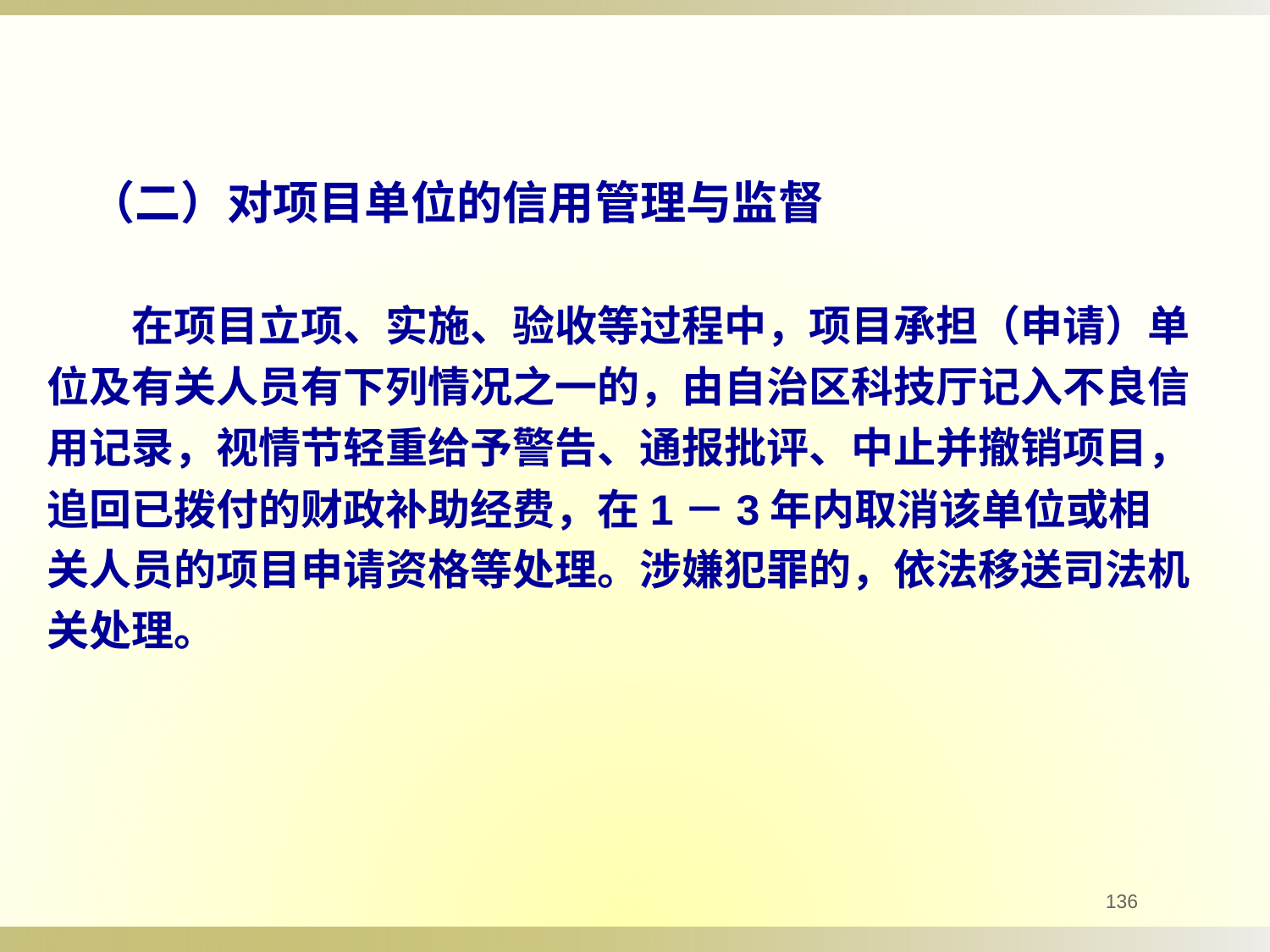

（二）对项目单位的信用管理与监督

　　在项目立项、实施、验收等过程中，项目承担（申请）单位及有关人员有下列情况之一的，由自治区科技厅记入不良信用记录，视情节轻重给予警告、通报批评、中止并撤销项目，追回已拨付的财政补助经费，在1－3年内取消该单位或相关人员的项目申请资格等处理。涉嫌犯罪的，依法移送司法机关处理。
136